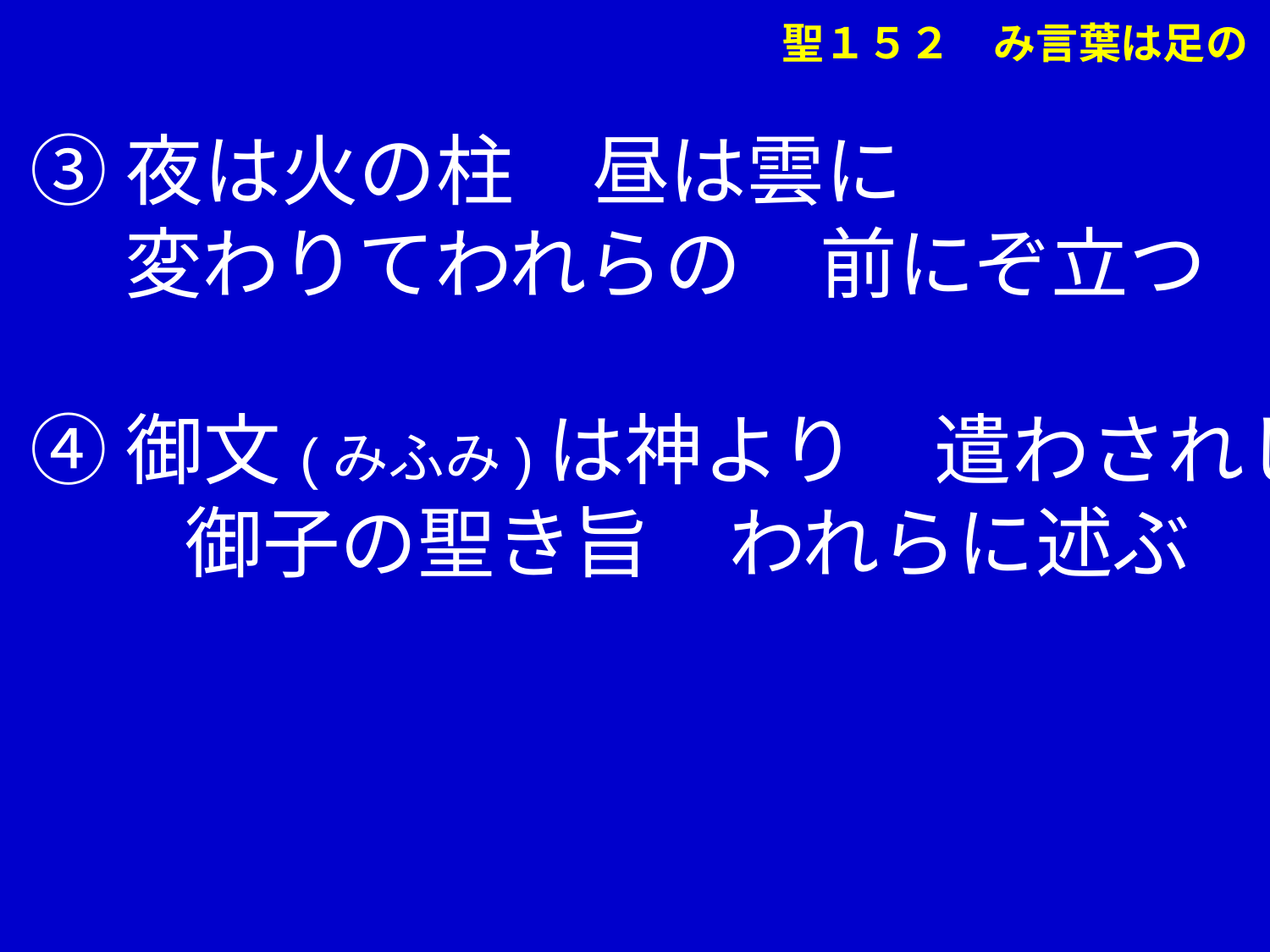

聖１５２　み言葉は足の
③夜は火の柱　昼は雲に
　 変わりてわれらの　前にぞ立つ

④御文(みふみ)は神より　遣わされし
　　御子の聖き旨　われらに述ぶ